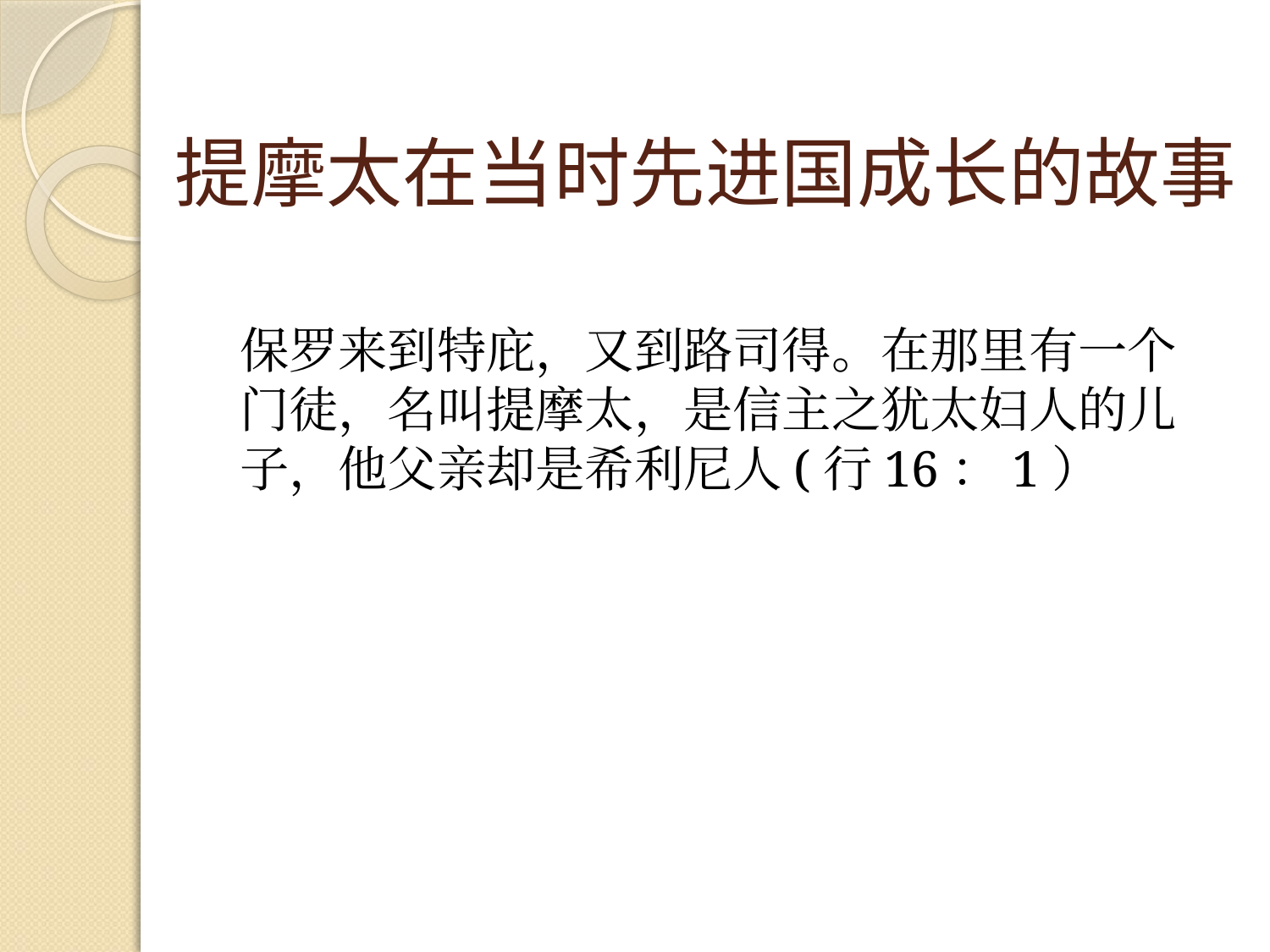

# 提摩太在当时先进国成长的故事
保罗来到特庇，又到路司得。在那里有一个门徒，名叫提摩太，是信主之犹太妇人的儿子，他父亲却是希利尼人(行16：1）